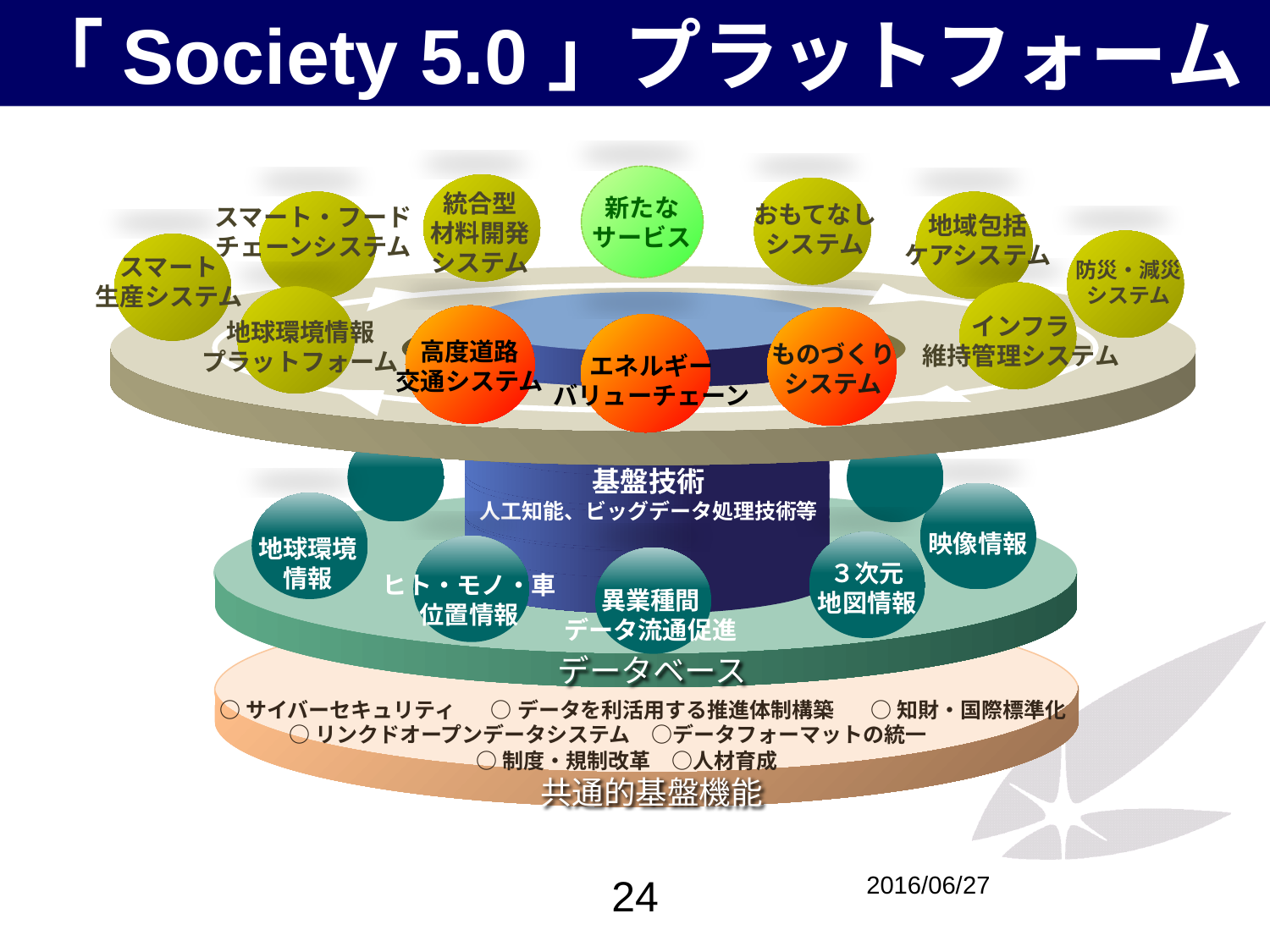

# 「Society 5.0」プラットフォーム
新たな
サービス

統合型
材料開発
システム

おもてなし
システム
スマート・フード
チェーンシステム
地域包括
ケアシステム

スマート
生産システム
防災・減災
システム

インフラ
維持管理システム

地球環境情報
プラットフォーム

高度道路
交通システム
ものづくり
システム
エネルギー
バリューチェーン

基盤技術
人工知能、ビッグデータ処理技術等

映像情報

地球環境
情報

３次元
地図情報

ヒト・モノ・車
位置情報

異業種間
データ流通促進

データベース

○サイバーセキュリティ
○データを利活用する推進体制構築
○知財・国際標準化
○リンクドオープンデータシステム　○データフォーマットの統一
○制度・規制改革　○人材育成
共通的基盤機能
24
2016/06/27